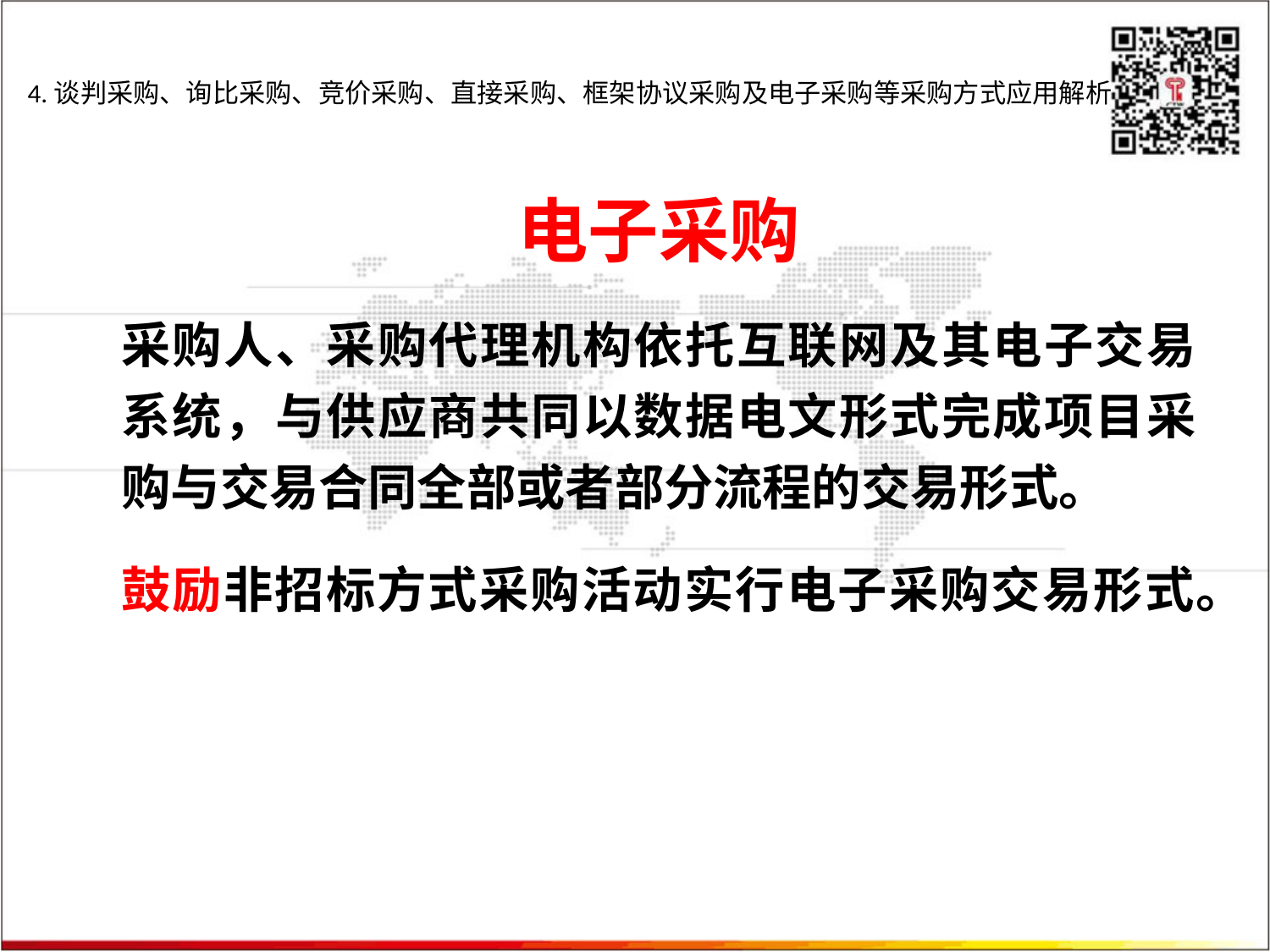

4.谈判采购、询比采购、竞价采购、直接采购、框架协议采购及电子采购等采购方式应用解析
电子采购
采购人、采购代理机构依托互联网及其电子交易系统，与供应商共同以数据电文形式完成项目采购与交易合同全部或者部分流程的交易形式。
鼓励非招标方式采购活动实行电子采购交易形式。